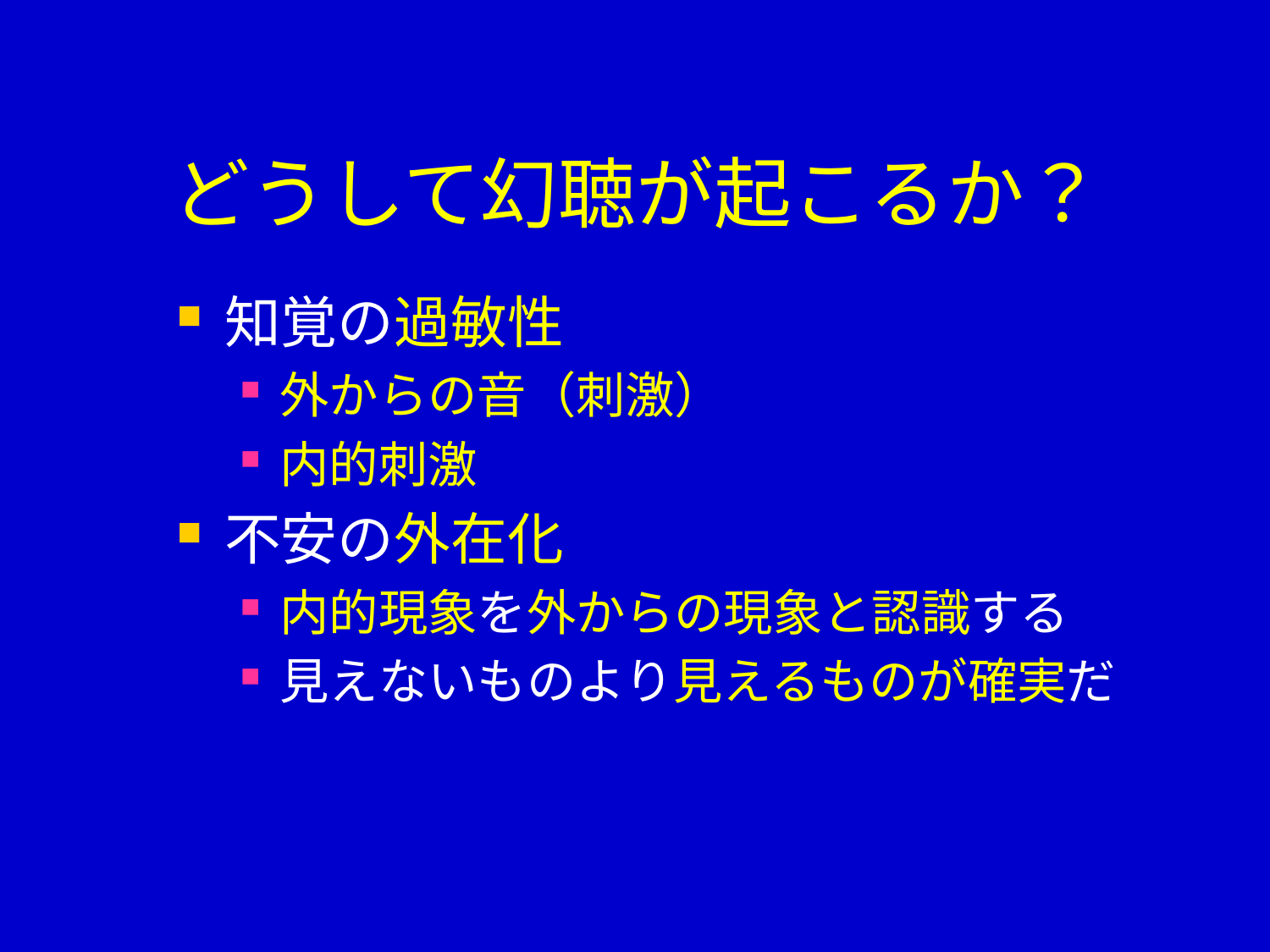

# どうして幻聴が起こるか？
知覚の過敏性
外からの音（刺激）
内的刺激
不安の外在化
内的現象を外からの現象と認識する
見えないものより見えるものが確実だ